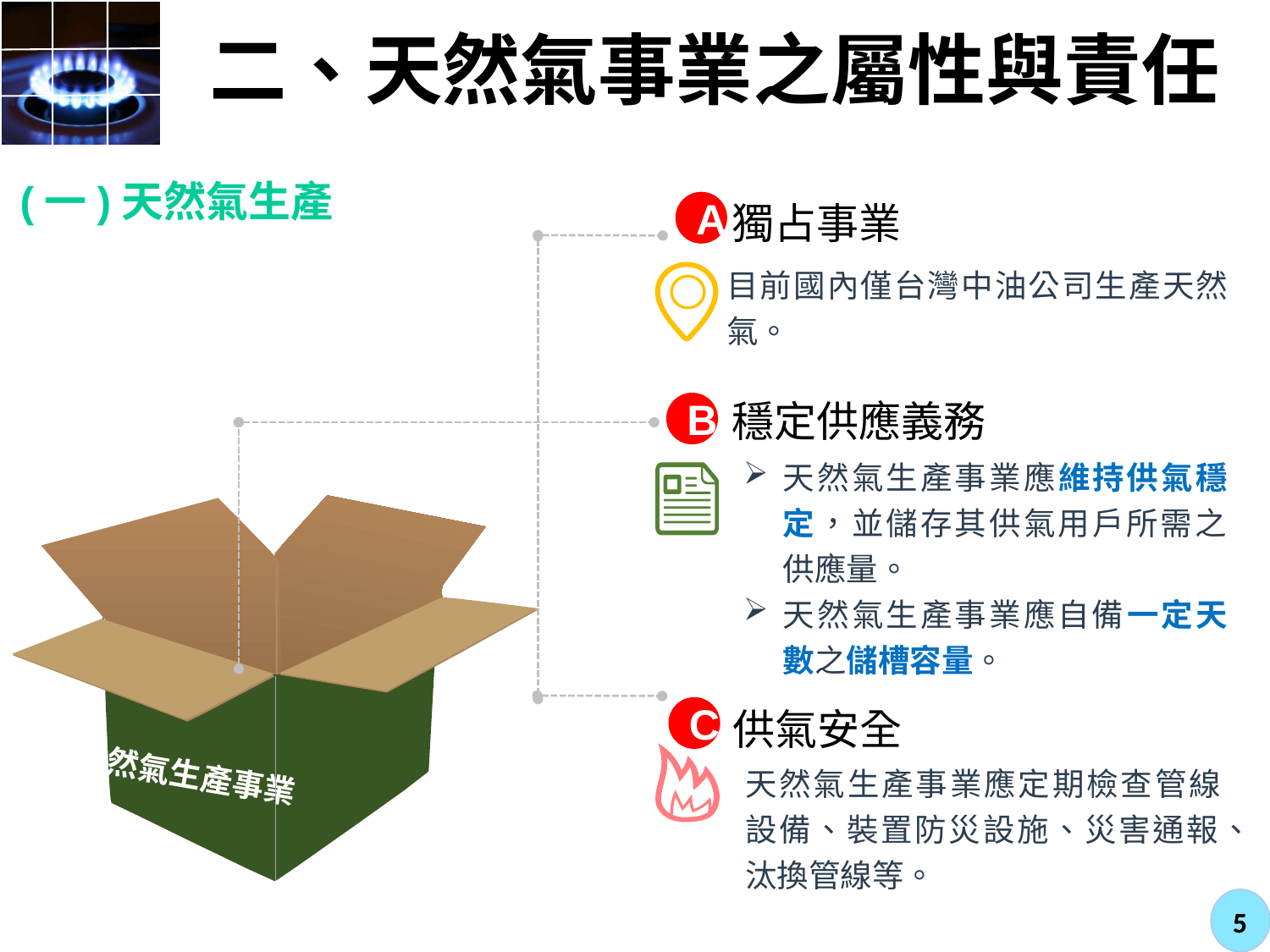

# 二、天然氣事業之屬性與責任
(一)天然氣生產
A
獨占事業
目前國內僅台灣中油公司生產天然氣。

B
穩定供應義務
天然氣生產事業應維持供氣穩定，並儲存其供氣用戶所需之供應量。
天然氣生產事業應自備一定天數之儲槽容量。

天然氣生產事業
C
供氣安全

天然氣生產事業應定期檢查管線設備、裝置防災設施、災害通報、汰換管線等。

5
5